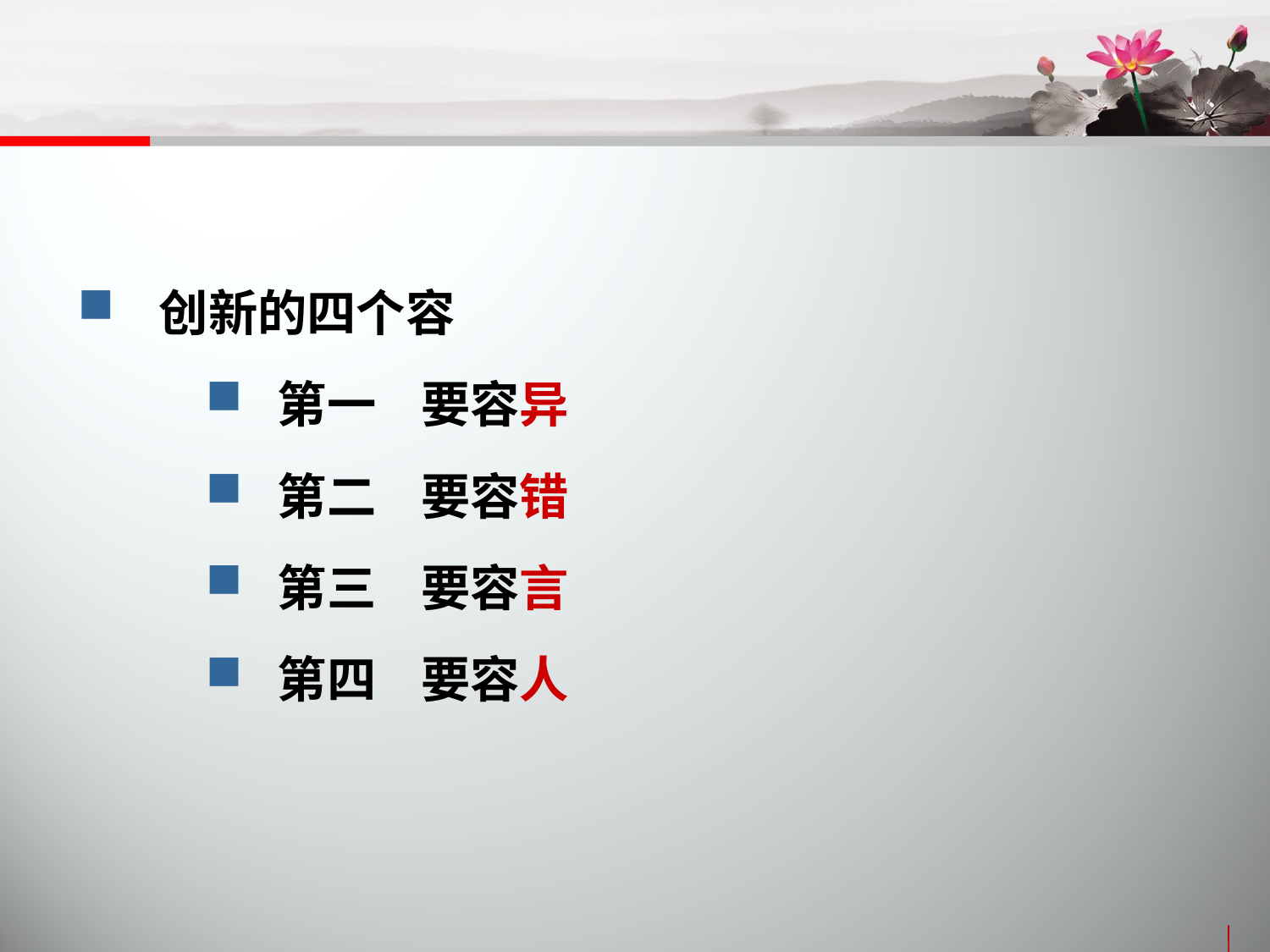

创新的四个容
  第一    要容异
  第二    要容错
  第三    要容言
  第四    要容人